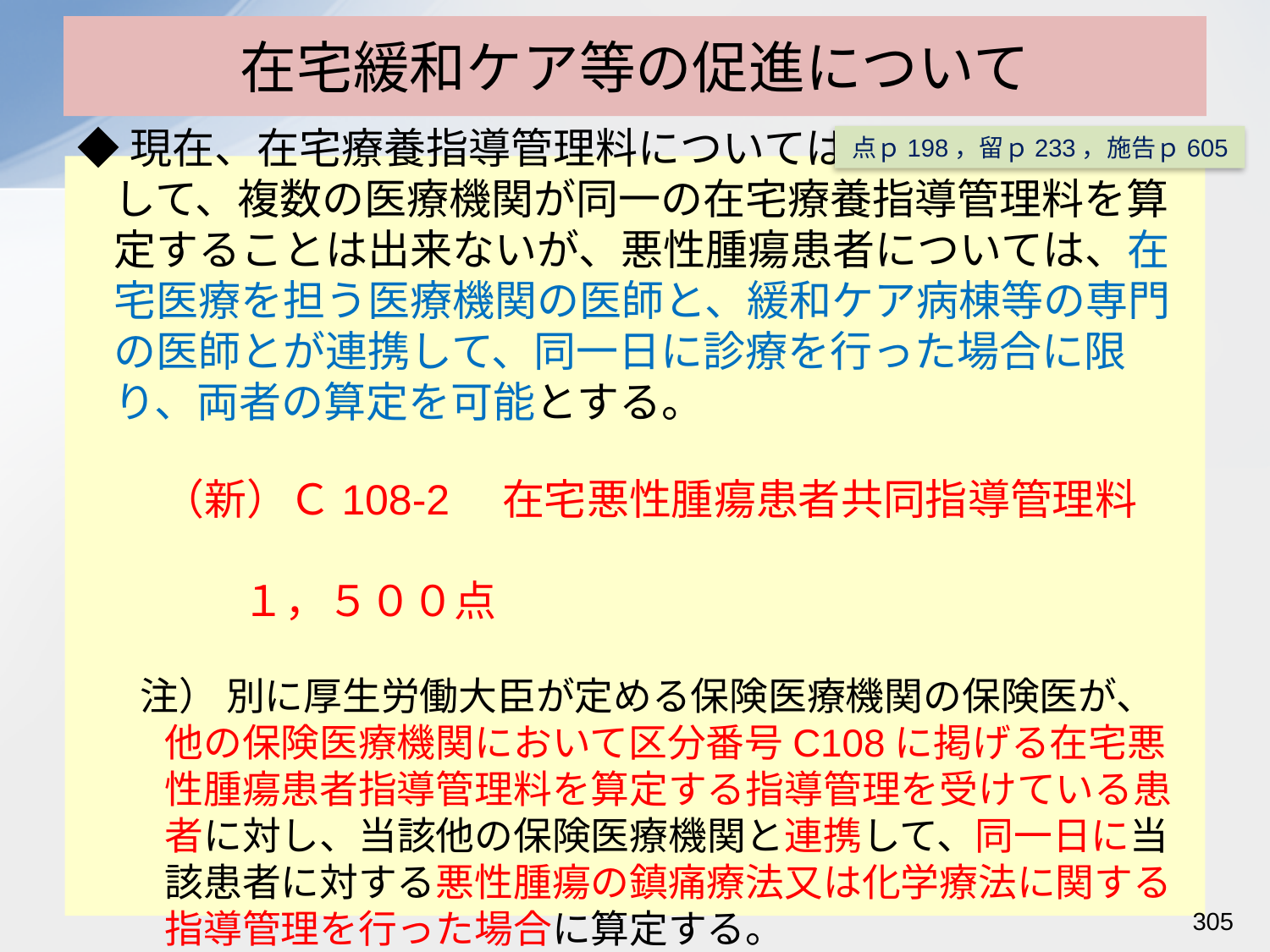

# 在宅緩和ケア等の促進について
点ｐ198，留ｐ233，施告ｐ605
◆現在、在宅療養指導管理料については、同一の患者に対して、複数の医療機関が同一の在宅療養指導管理料を算定することは出来ないが、悪性腫瘍患者については、在宅医療を担う医療機関の医師と、緩和ケア病棟等の専門の医師とが連携して、同一日に診療を行った場合に限り、両者の算定を可能とする。

　　（新）Ｃ108-2　在宅悪性腫瘍患者共同指導管理料
　　　　　　　　　　　　　　　　　　　　　　　　　　　　　１，５００点

注） 別に厚生労働大臣が定める保険医療機関の保険医が、他の保険医療機関において区分番号C108に掲げる在宅悪性腫瘍患者指導管理料を算定する指導管理を受けている患者に対し、当該他の保険医療機関と連携して、同一日に当該患者に対する悪性腫瘍の鎮痛療法又は化学療法に関する指導管理を行った場合に算定する。
305